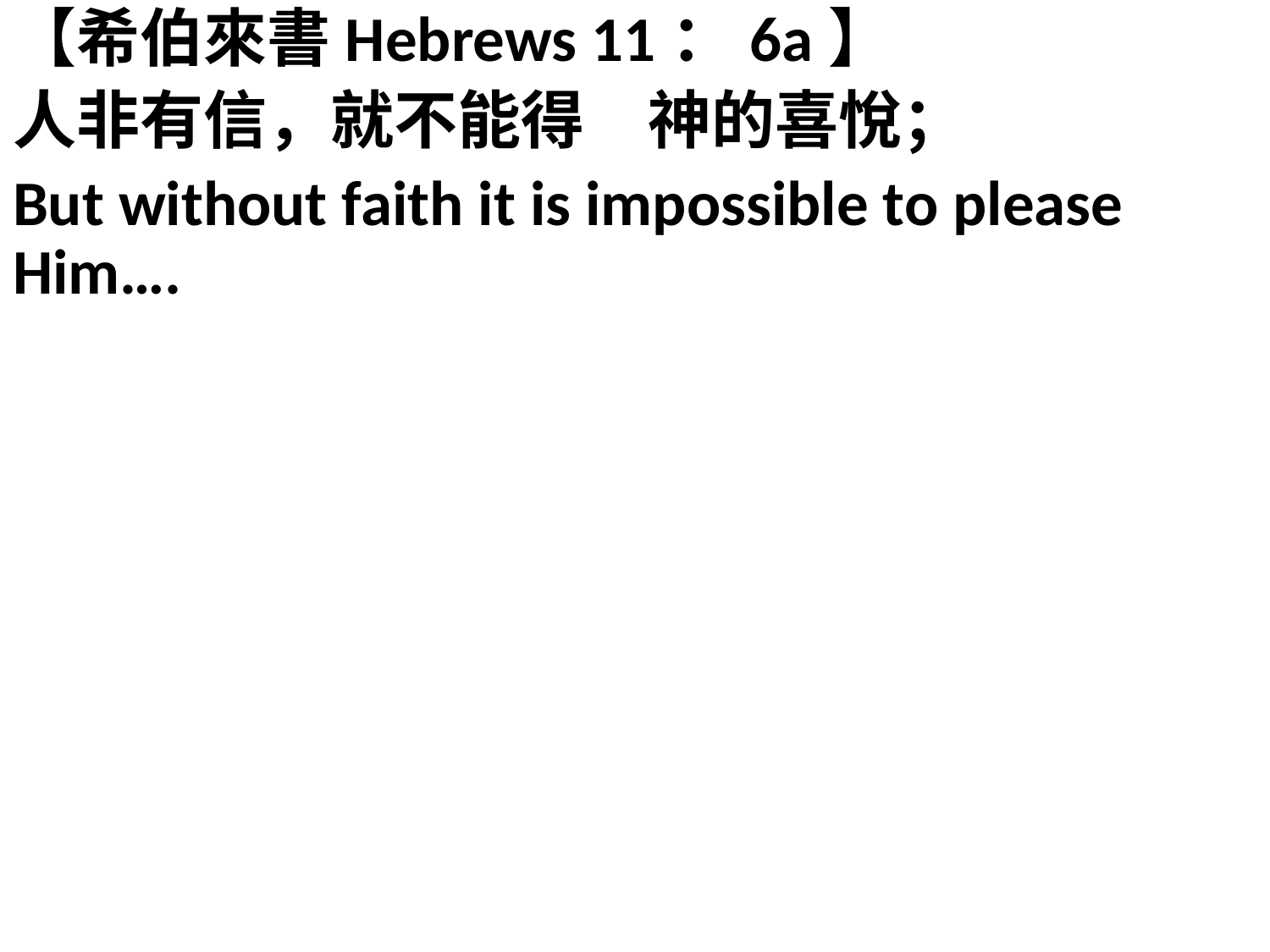

【希伯來書Hebrews 11：6a】
人非有信，就不能得　神的喜悅；
But without faith it is impossible to please Him….